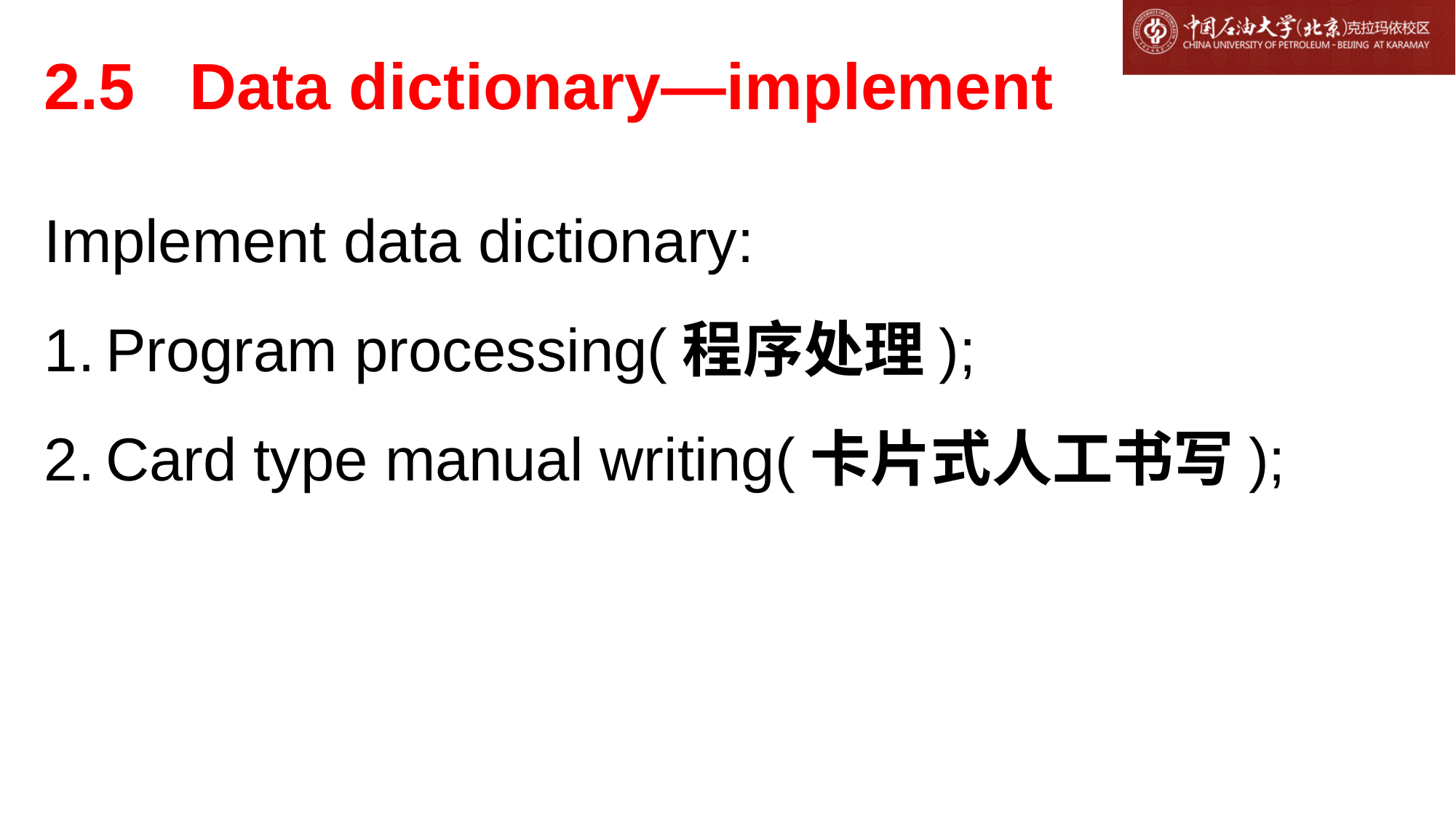

# 2.5   Data dictionary—implement
Implement data dictionary:
Program processing(程序处理);
Card type manual writing(卡片式人工书写);